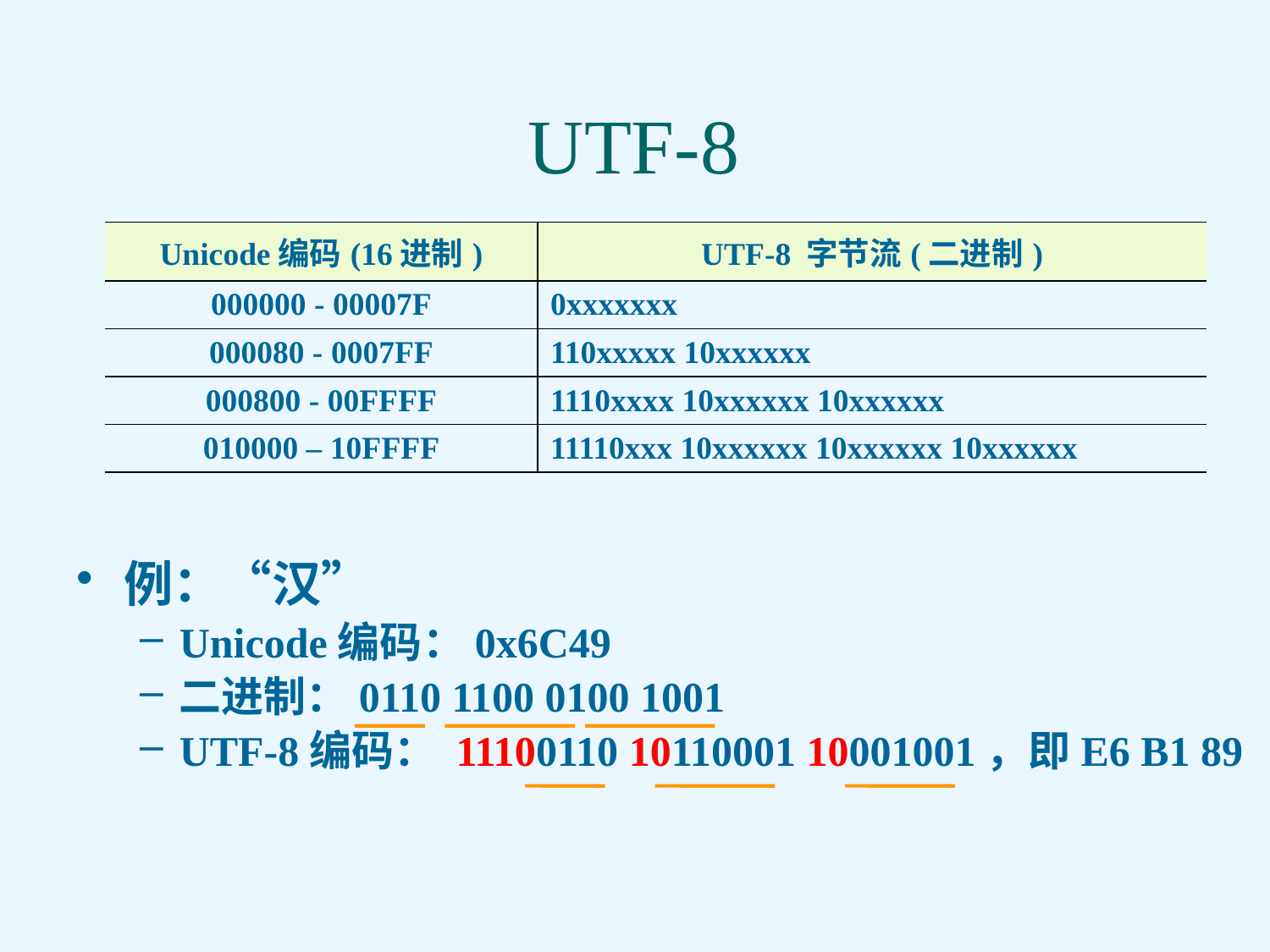

# UTF-8

例：“汉”
Unicode编码：0x6C49
二进制：0110 1100 0100 1001
UTF-8编码： 11100110 10110001 10001001，即E6 B1 89
| Unicode编码(16进制) | UTF-8 字节流(二进制) |
| --- | --- |
| 000000 - 00007F | 0xxxxxxx |
| 000080 - 0007FF | 110xxxxx 10xxxxxx |
| 000800 - 00FFFF | 1110xxxx 10xxxxxx 10xxxxxx |
| 010000 – 10FFFF | 11110xxx 10xxxxxx 10xxxxxx 10xxxxxx |